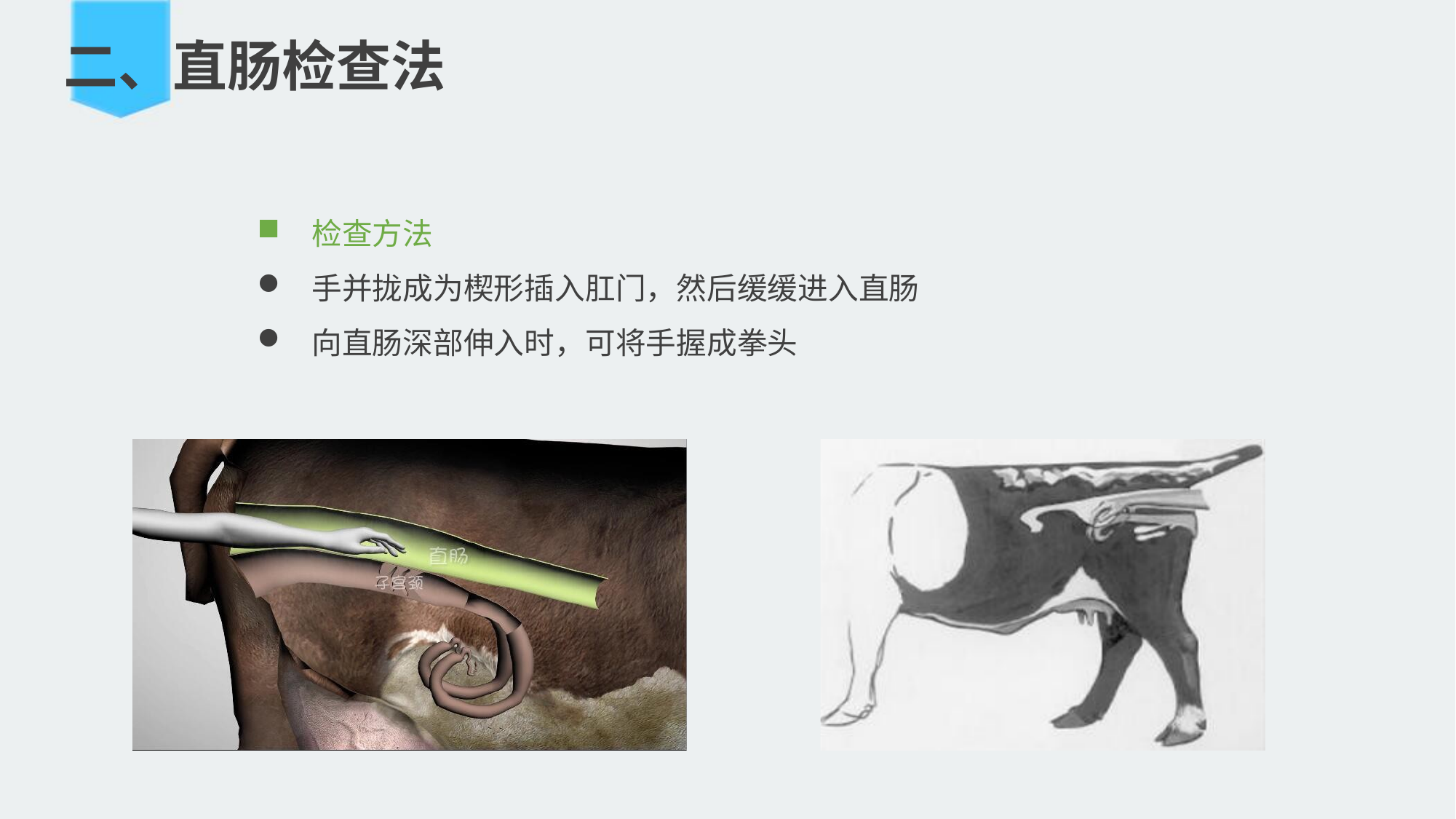

二、直肠检查法
#
检查方法
手并拢成为楔形插入肛门，然后缓缓进入直肠
向直肠深部伸入时，可将手握成拳头